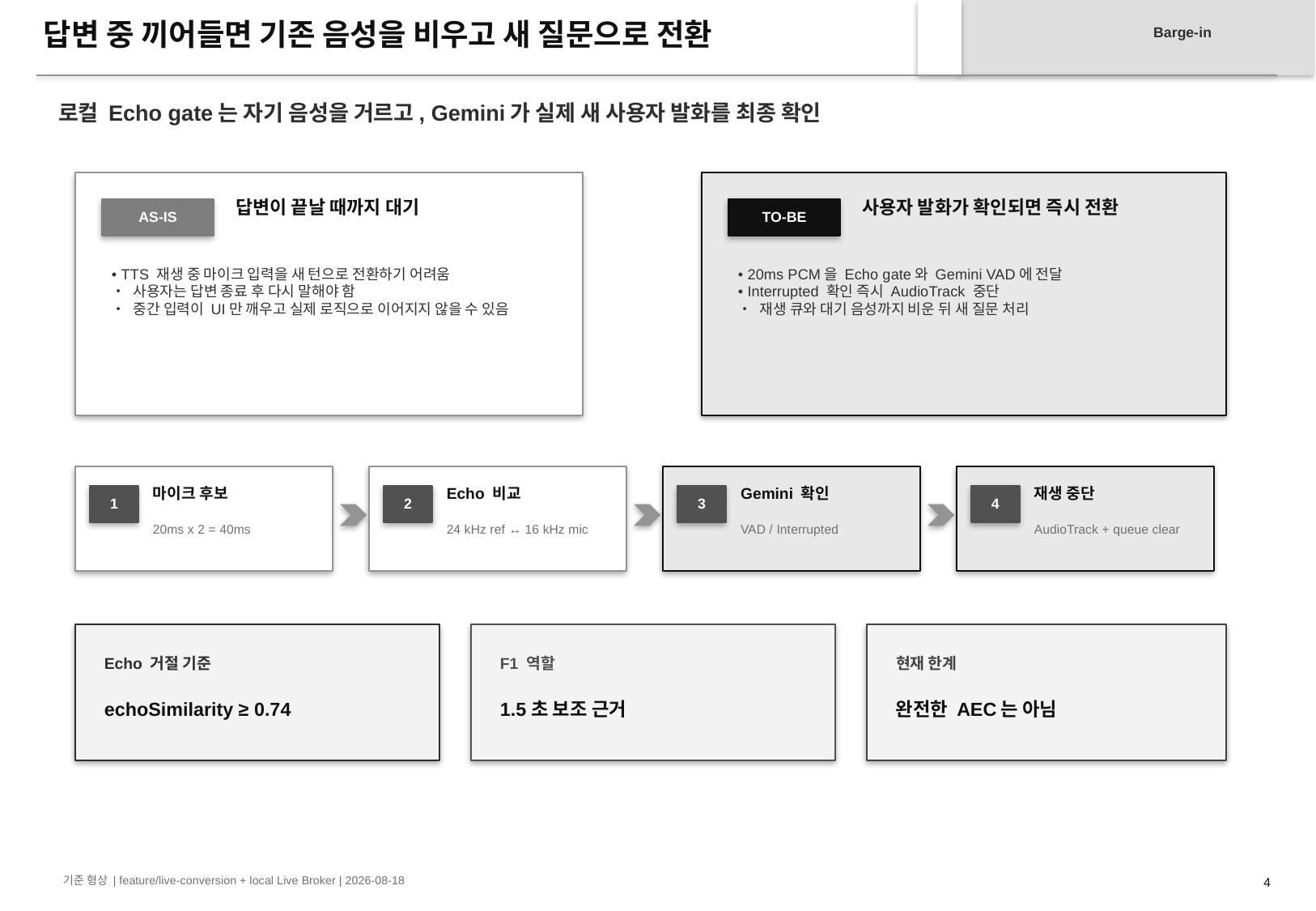

답변 중 끼어들면 기존 음성을 비우고 새 질문으로 전환
Barge-in

로컬 Echo gate는 자기 음성을 거르고, Gemini가 실제 새 사용자 발화를 최종 확인

답변이 끝날 때까지 대기
사용자 발화가 확인되면 즉시 전환

AS-IS
TO-BE
• TTS 재생 중 마이크 입력을 새 턴으로 전환하기 어려움
• 사용자는 답변 종료 후 다시 말해야 함
• 중간 입력이 UI만 깨우고 실제 로직으로 이어지지 않을 수 있음
• 20ms PCM을 Echo gate와 Gemini VAD에 전달
• Interrupted 확인 즉시 AudioTrack 중단
• 재생 큐와 대기 음성까지 비운 뒤 새 질문 처리

마이크 후보
Echo 비교
Gemini 확인
재생 중단

1
2
3
4

20ms x 2 = 40ms
24 kHz ref ↔ 16 kHz mic
VAD / Interrupted
AudioTrack + queue clear

Echo 거절 기준
F1 역할
현재 한계
echoSimilarity ≥ 0.74
1.5초 보조 근거
완전한 AEC는 아님
기준 형상 | feature/live-conversion + local Live Broker | 2026-08-18
4